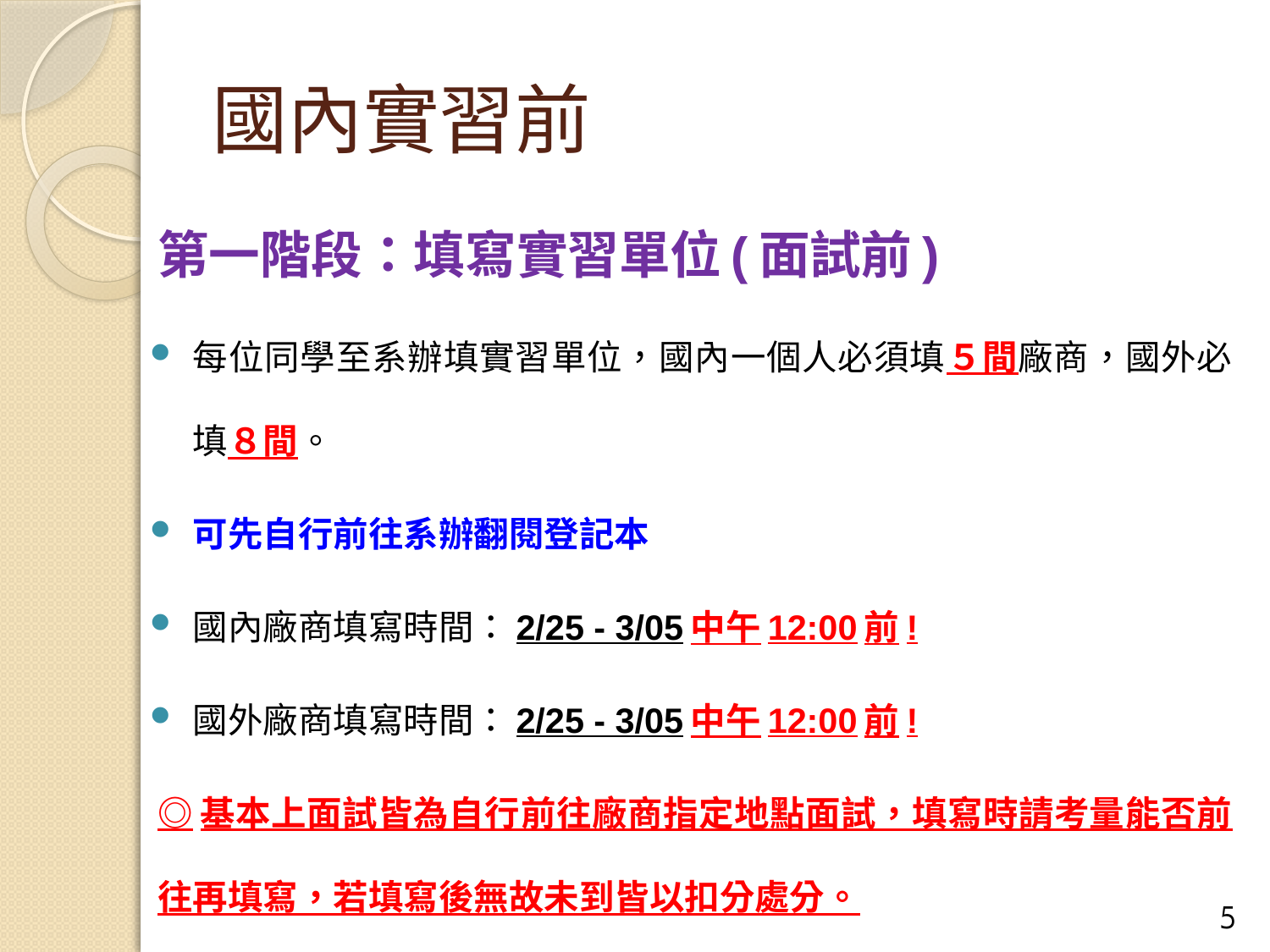

# 國內實習前
第一階段：填寫實習單位(面試前)
每位同學至系辦填實習單位，國內一個人必須填５間廠商，國外必填８間。
可先自行前往系辦翻閱登記本
國內廠商填寫時間：2/25 - 3/05中午12:00前!
國外廠商填寫時間：2/25 - 3/05中午12:00前!
◎基本上面試皆為自行前往廠商指定地點面試，填寫時請考量能否前往再填寫，若填寫後無故未到皆以扣分處分。

5